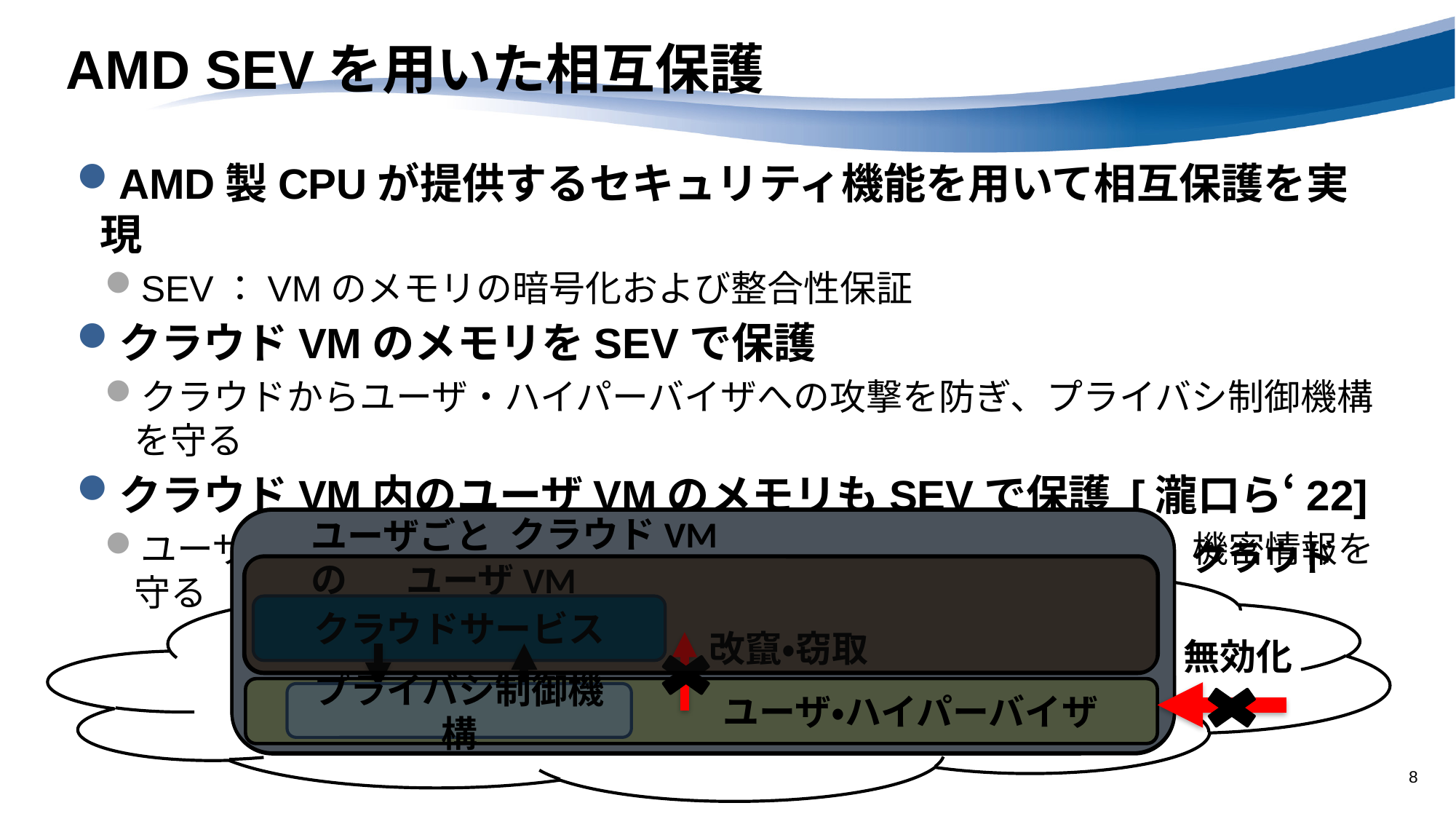

# AMD SEVを用いた相互保護
AMD製CPUが提供するセキュリティ機能を用いて相互保護を実現
SEV：VMのメモリの暗号化および整合性保証
クラウドVMのメモリをSEVで保護
クラウドからユーザ・ハイパーバイザへの攻撃を防ぎ、プライバシ制御機構を守る
クラウドVM内のユーザVMのメモリもSEVで保護 [瀧口ら‘22]
ユーザ・ハイパーバイザからクラウドサービスへの攻撃を防ぎ、機密情報を守る
クラウドVM
ユーザごとの

クラウド

　　　　ユーザVM

クラウドサービス
改竄・窃取
無効化

                                                  ユーザ・ハイパーバイザ

プライバシ制御機構
8